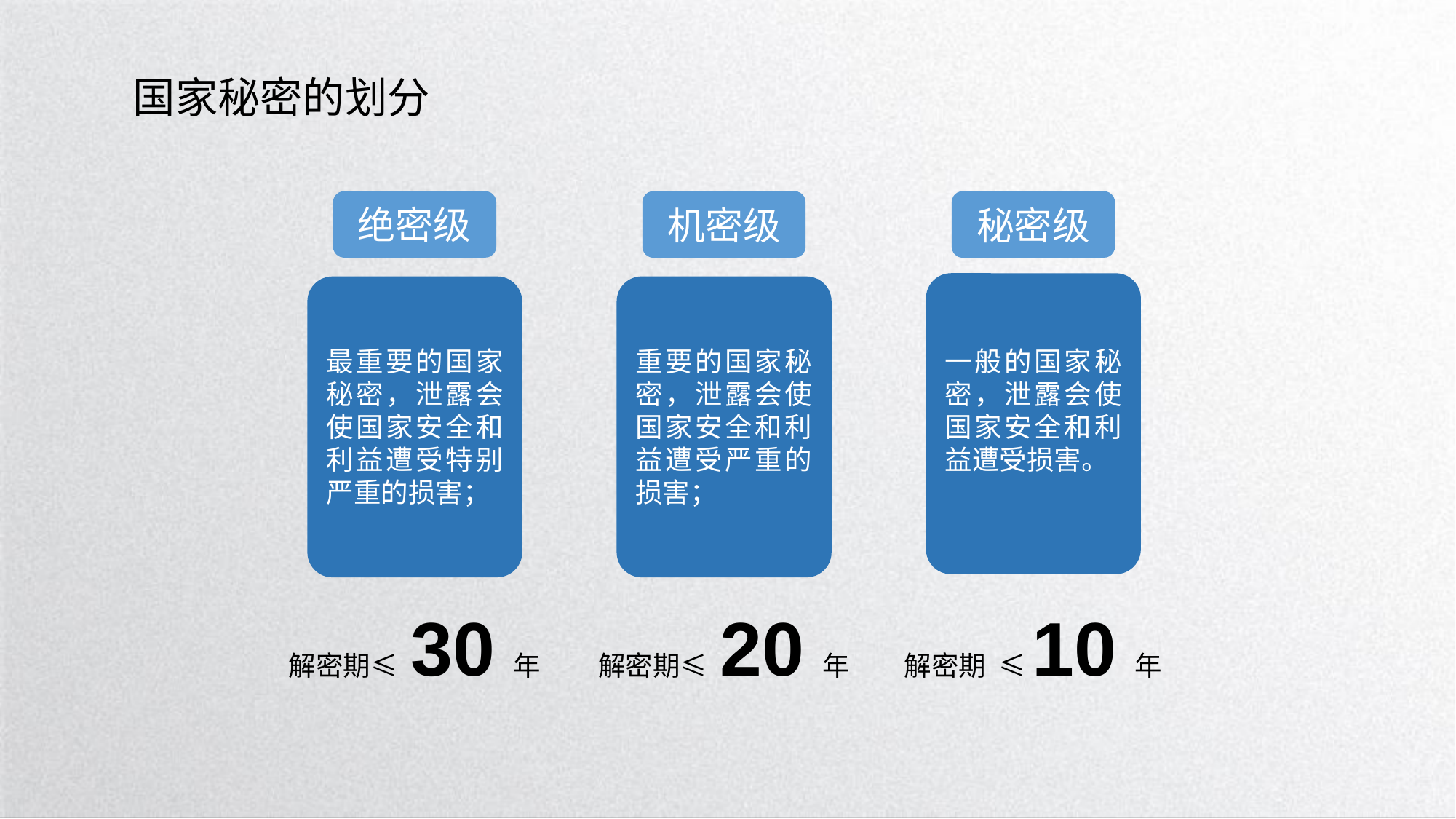

国家秘密的划分
绝密级
机密级
秘密级

一般的国家秘密，泄露会使国家安全和利益遭受损害。

最重要的国家秘密，泄露会使国家安全和利益遭受特别严重的损害；

重要的国家秘密，泄露会使国家安全和利益遭受严重的损害；
解密期  ≤10年
解密期≤ 30年
解密期≤ 20年